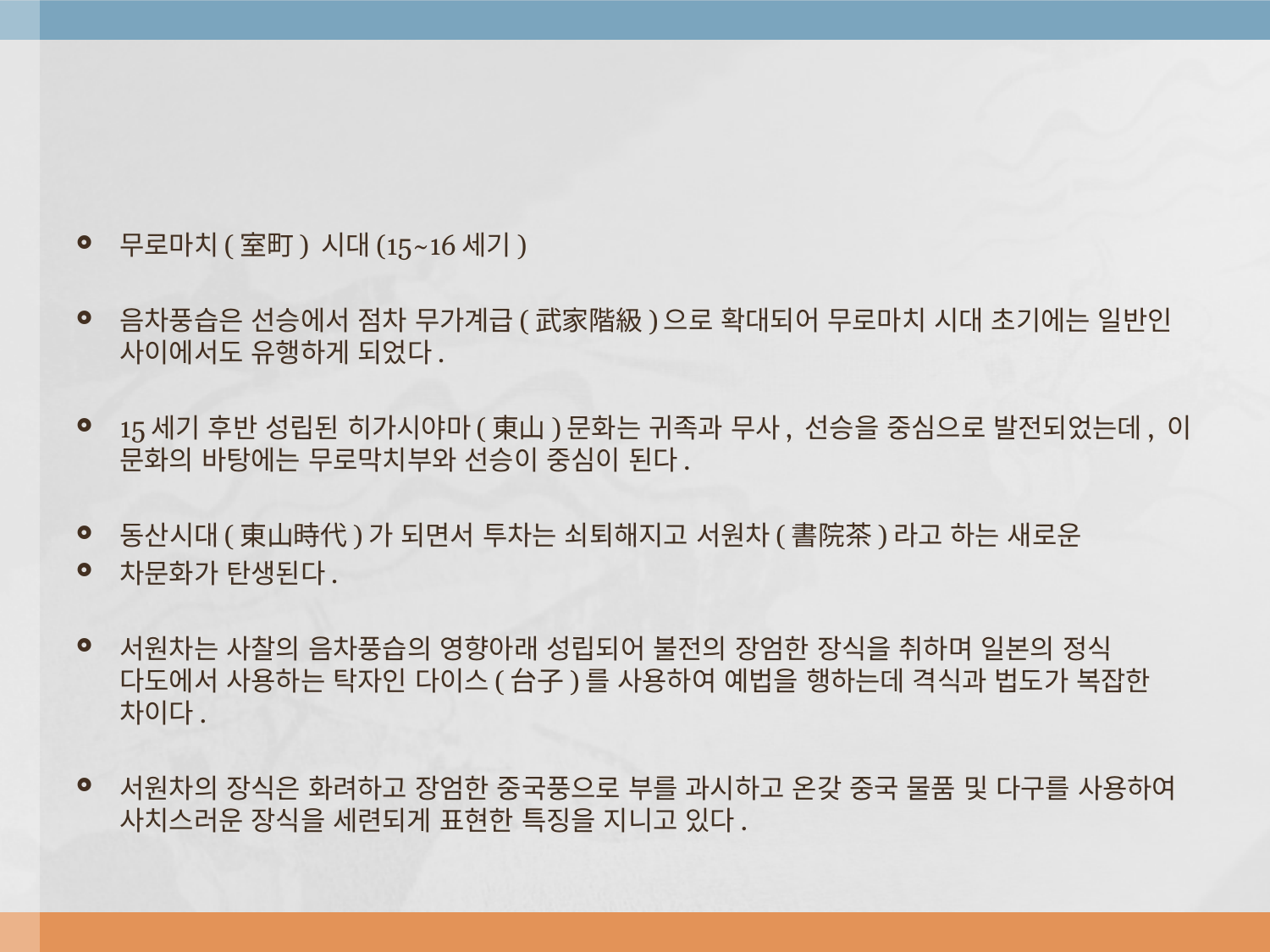

#
무로마치(室町) 시대(15~16세기)

음차풍습은 선승에서 점차 무가계급(武家階級)으로 확대되어 무로마치 시대 초기에는 일반인 사이에서도 유행하게 되었다.

15세기 후반 성립된 히가시야마(東山)문화는 귀족과 무사, 선승을 중심으로 발전되었는데, 이 문화의 바탕에는 무로막치부와 선승이 중심이 된다.

동산시대(東山時代)가 되면서 투차는 쇠퇴해지고 서원차(書院茶)라고 하는 새로운
차문화가 탄생된다.

서원차는 사찰의 음차풍습의 영향아래 성립되어 불전의 장엄한 장식을 취하며 일본의 정식 다도에서 사용하는 탁자인 다이스(台子)를 사용하여 예법을 행하는데 격식과 법도가 복잡한 차이다.

서원차의 장식은 화려하고 장엄한 중국풍으로 부를 과시하고 온갖 중국 물품 및 다구를 사용하여 사치스러운 장식을 세련되게 표현한 특징을 지니고 있다.